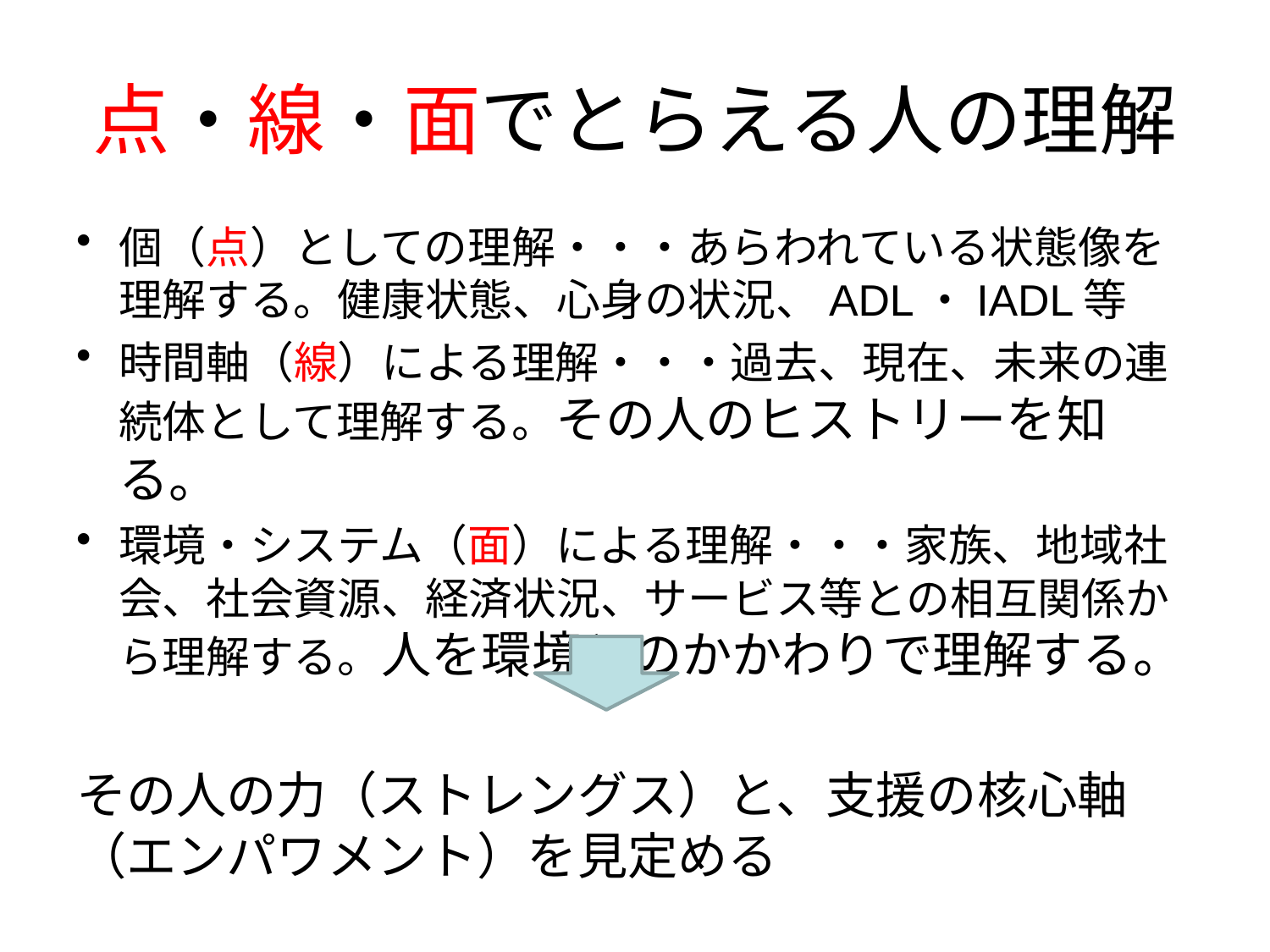

# 点・線・面でとらえる人の理解
個（点）としての理解・・・あらわれている状態像を理解する。健康状態、心身の状況、ADL・IADL等
時間軸（線）による理解・・・過去、現在、未来の連続体として理解する。その人のヒストリーを知る。
環境・システム（面）による理解・・・家族、地域社会、社会資源、経済状況、サービス等との相互関係から理解する。人を環境とのかかわりで理解する。

その人の力（ストレングス）と、支援の核心軸（エンパワメント）を見定める